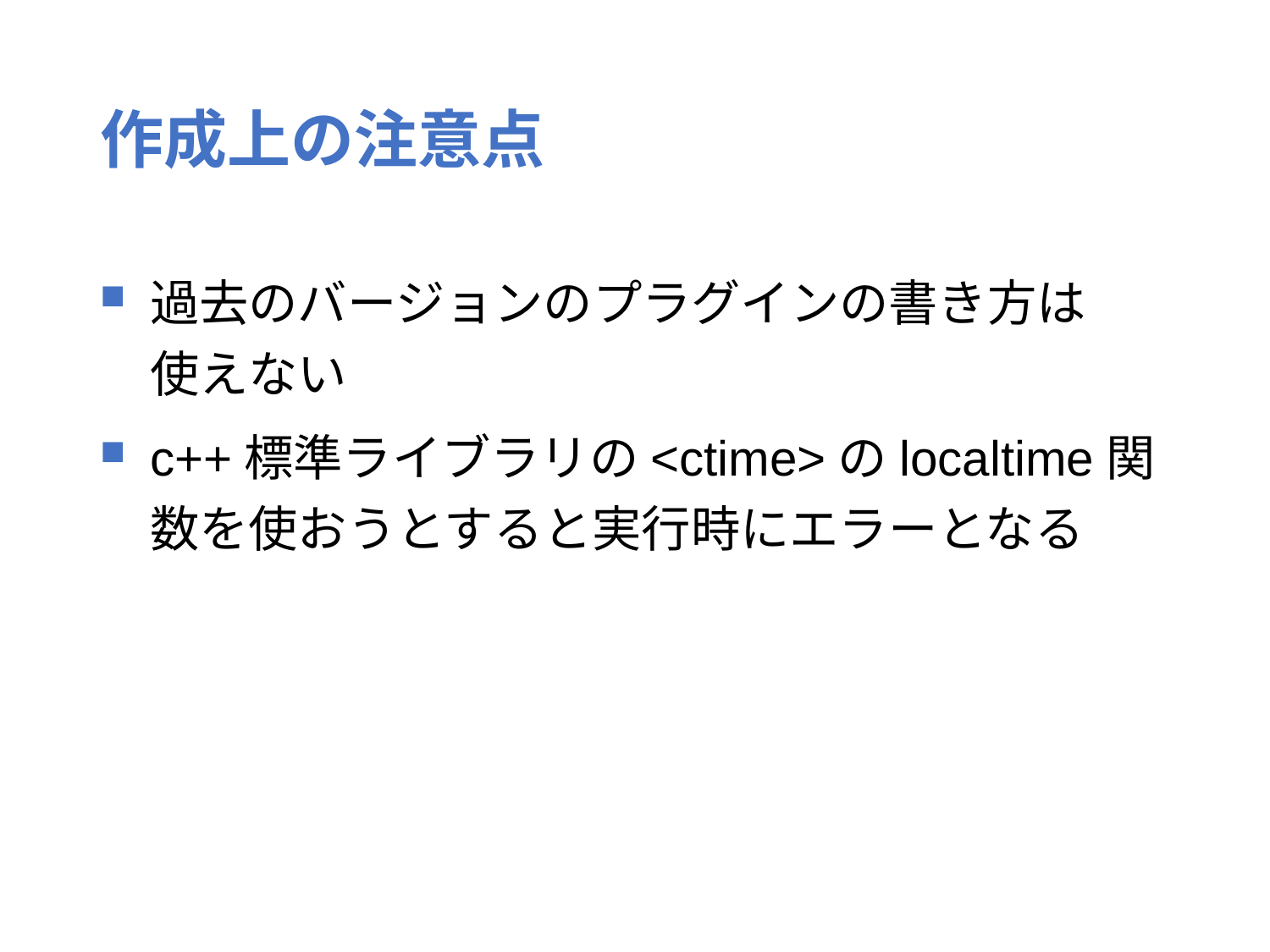

# 作成上の注意点
過去のバージョンのプラグインの書き方は
使えない
c++標準ライブラリの<ctime>のlocaltime関数を使おうとすると実行時にエラーとなる